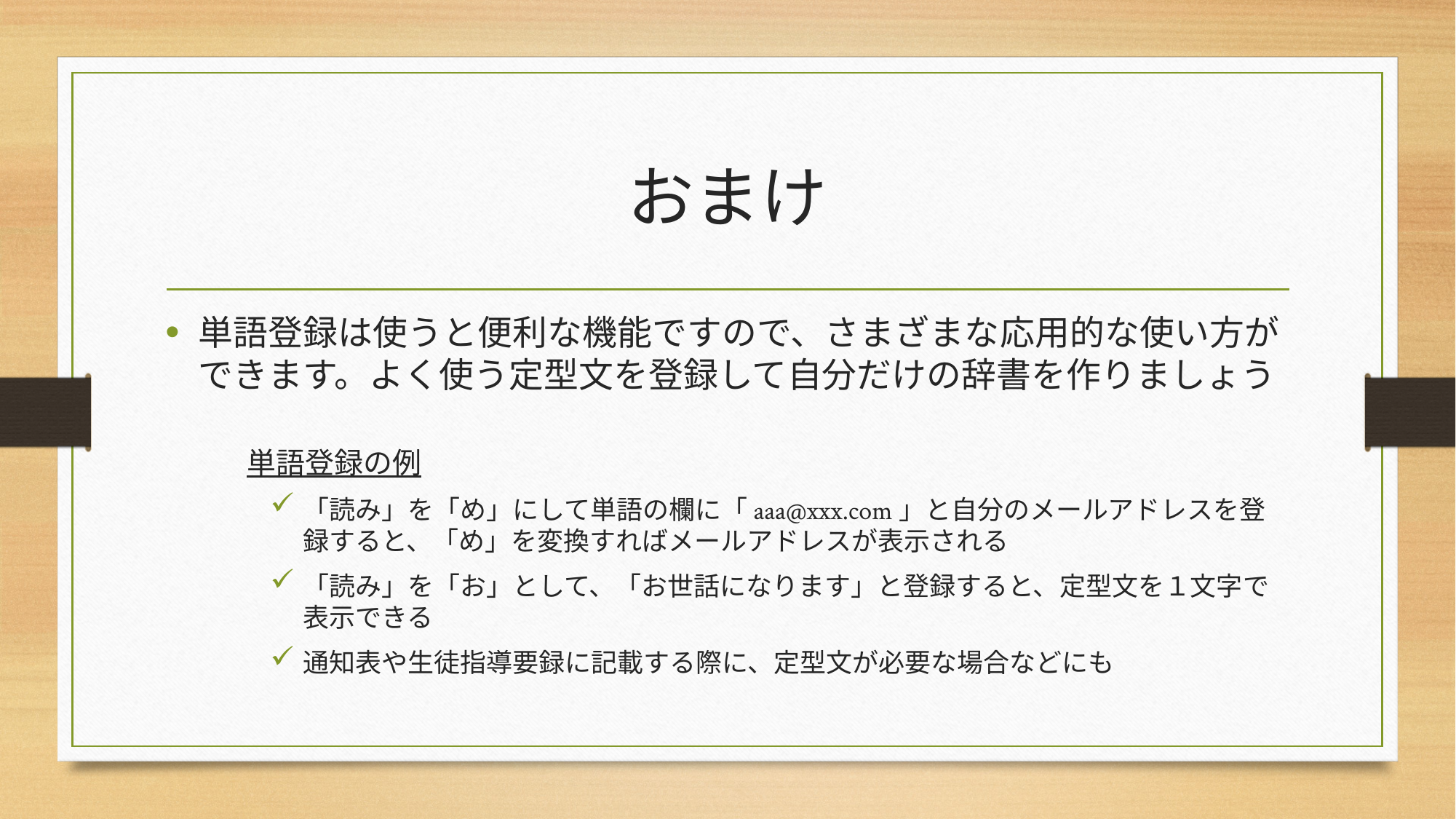

# おまけ
単語登録は使うと便利な機能ですので、さまざまな応用的な使い方ができます。よく使う定型文を登録して自分だけの辞書を作りましょう
　単語登録の例
「読み」を「め」にして単語の欄に「aaa@xxx.com」と自分のメールアドレスを登録すると、「め」を変換すればメールアドレスが表示される
「読み」を「お」として、「お世話になります」と登録すると、定型文を１文字で表示できる
通知表や生徒指導要録に記載する際に、定型文が必要な場合などにも